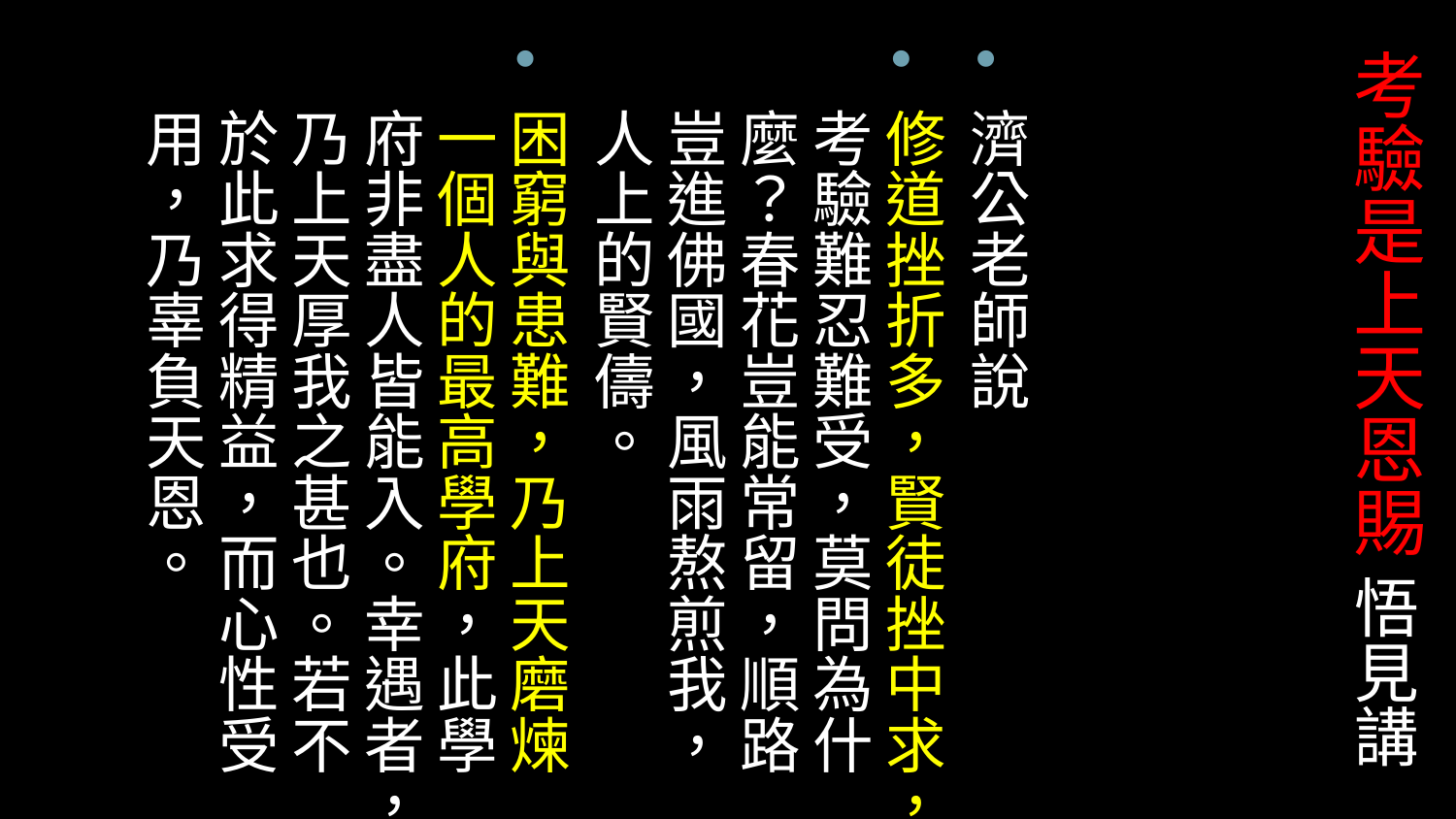

# 考驗是上天恩賜 悟見講
濟公老師說
修道挫折多，賢徒挫中求，考驗難忍難受，莫問為什麼？春花豈能常留，順路豈進佛國，風雨熬煎我，人上的賢儔。
困窮與患難，乃上天磨煉一個人的最高學府，此學府非盡人皆能入。幸遇者，乃上天厚我之甚也。若不於此求得精益，而心性受用，乃辜負天恩。